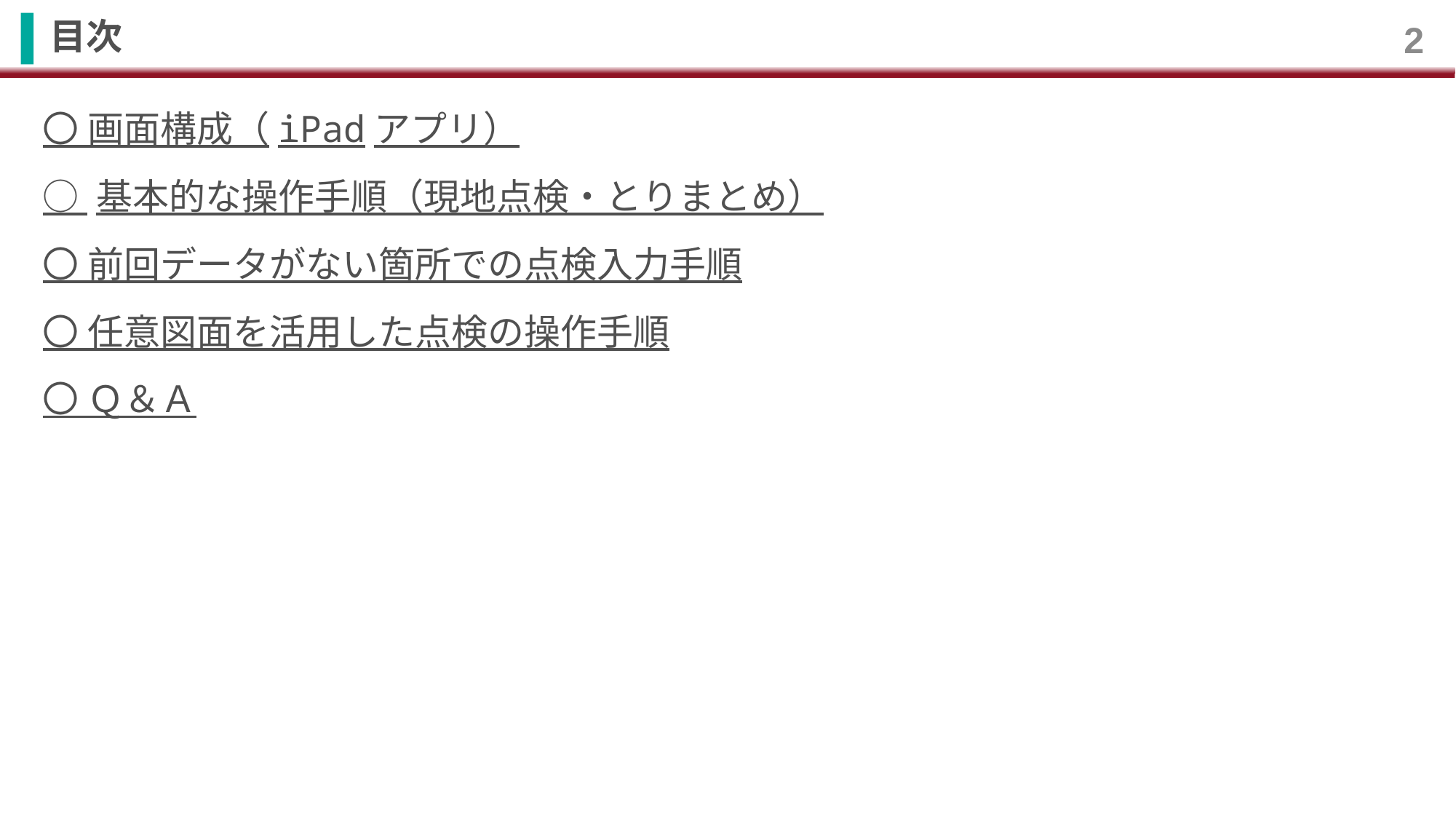

# 目次

2
〇 画面構成（iPadアプリ）
○ 基本的な操作手順（現地点検・とりまとめ）
〇 前回データがない箇所での点検入力手順
〇 任意図面を活用した点検の操作手順
〇 Ｑ＆Ａ